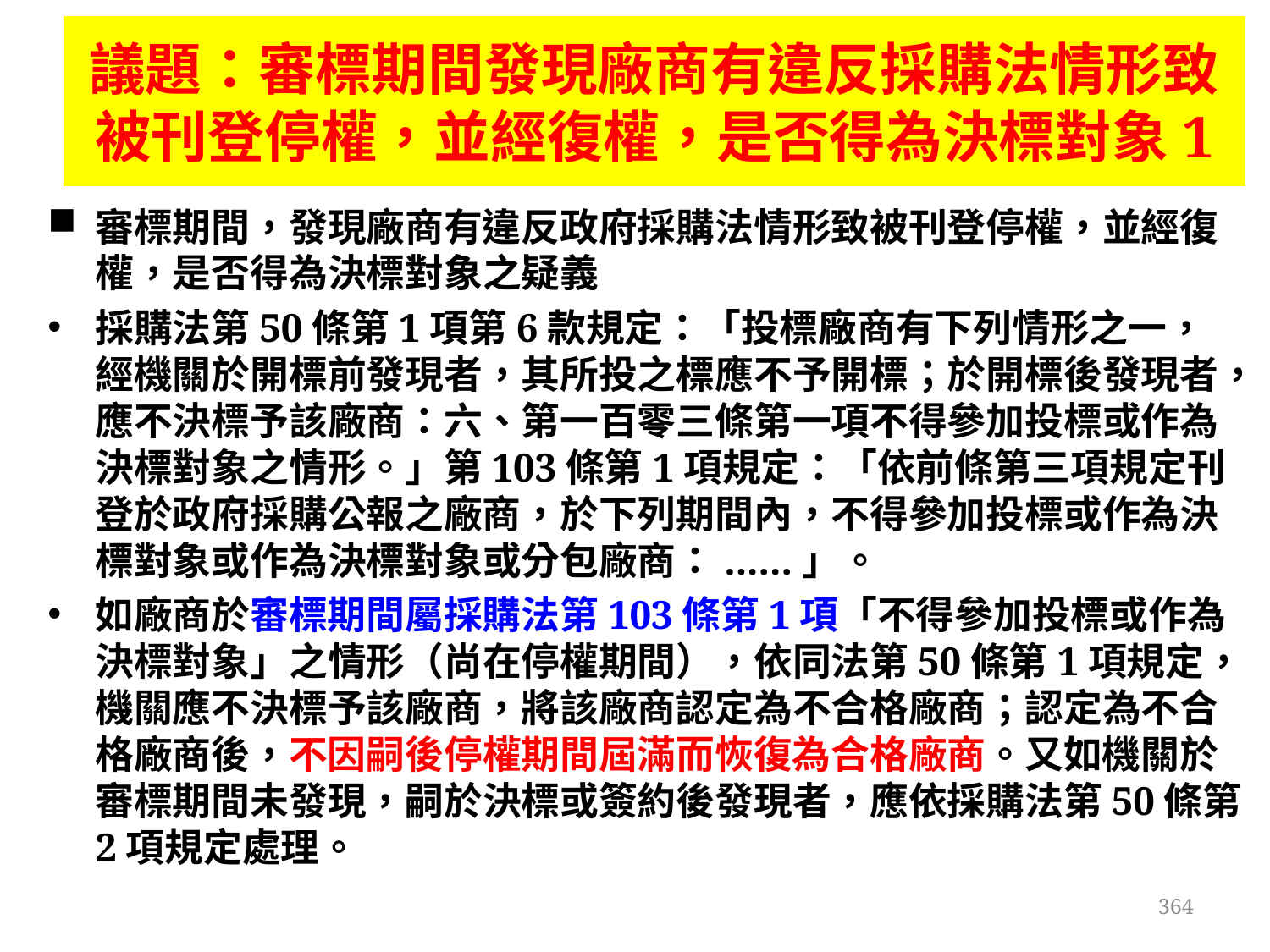

議題：審標期間發現廠商有違反採購法情形致被刊登停權，並經復權，是否得為決標對象1
審標期間，發現廠商有違反政府採購法情形致被刊登停權，並經復權，是否得為決標對象之疑義
採購法第50條第1項第6款規定：「投標廠商有下列情形之一，經機關於開標前發現者，其所投之標應不予開標；於開標後發現者，應不決標予該廠商：六、第一百零三條第一項不得參加投標或作為決標對象之情形。」第103條第1項規定：「依前條第三項規定刊登於政府採購公報之廠商，於下列期間內，不得參加投標或作為決標對象或作為決標對象或分包廠商：......」。
如廠商於審標期間屬採購法第103條第1項「不得參加投標或作為決標對象」之情形（尚在停權期間），依同法第50條第1項規定，機關應不決標予該廠商，將該廠商認定為不合格廠商；認定為不合格廠商後，不因嗣後停權期間屆滿而恢復為合格廠商。又如機關於審標期間未發現，嗣於決標或簽約後發現者，應依採購法第50條第2項規定處理。
364